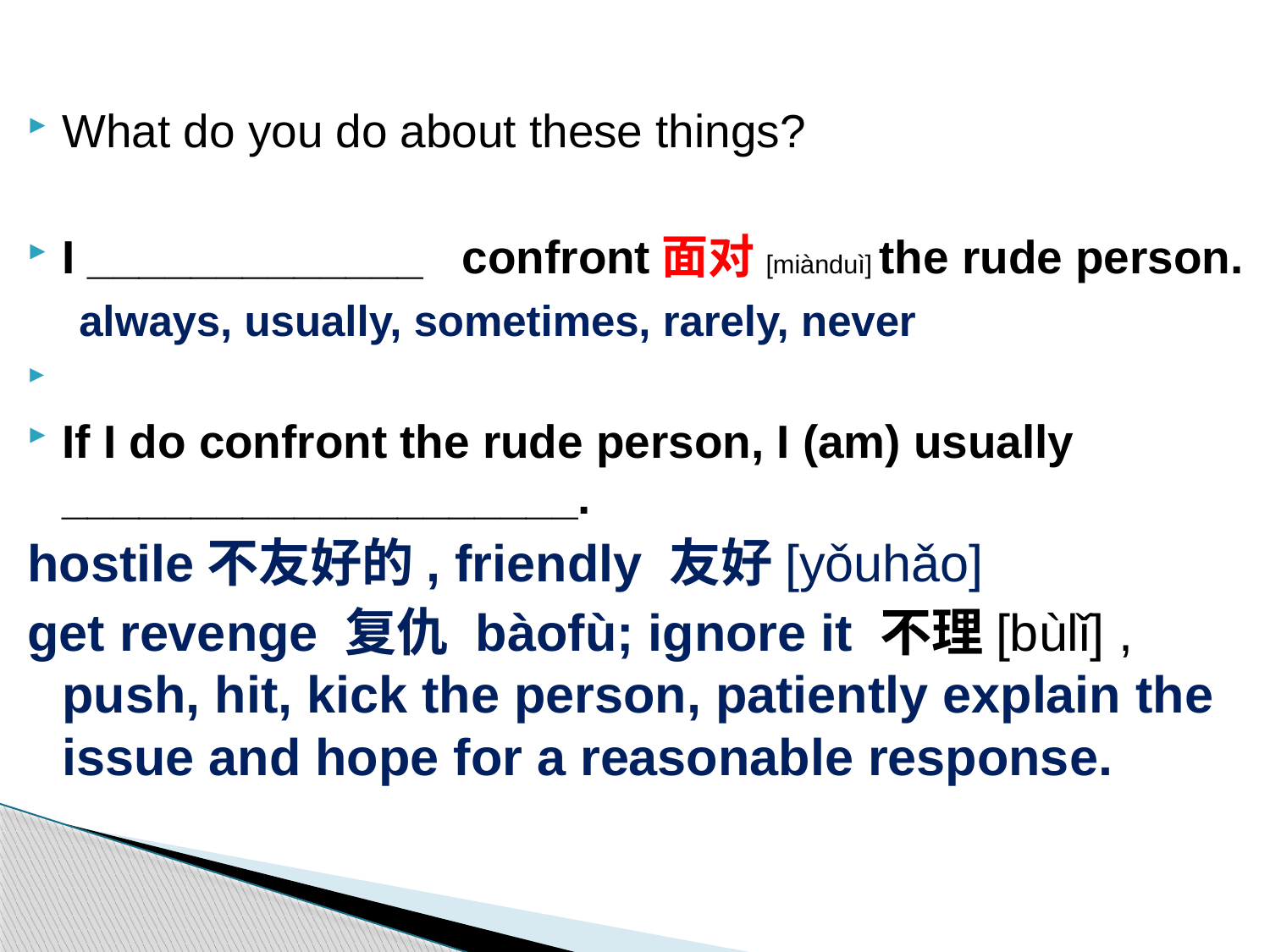

What do you do about these things?

I _____________   confront面对[miànduì] the rude person.
    always, usually, sometimes, rarely, never

If I do confront the rude person, I (am) usually ____________________.
hostile不友好的, friendly 友好[yǒuhǎo]
get revenge 复仇 bàofù; ignore it 不理[bùlǐ] , push, hit, kick the person, patiently explain the issue and hope for a reasonable response.